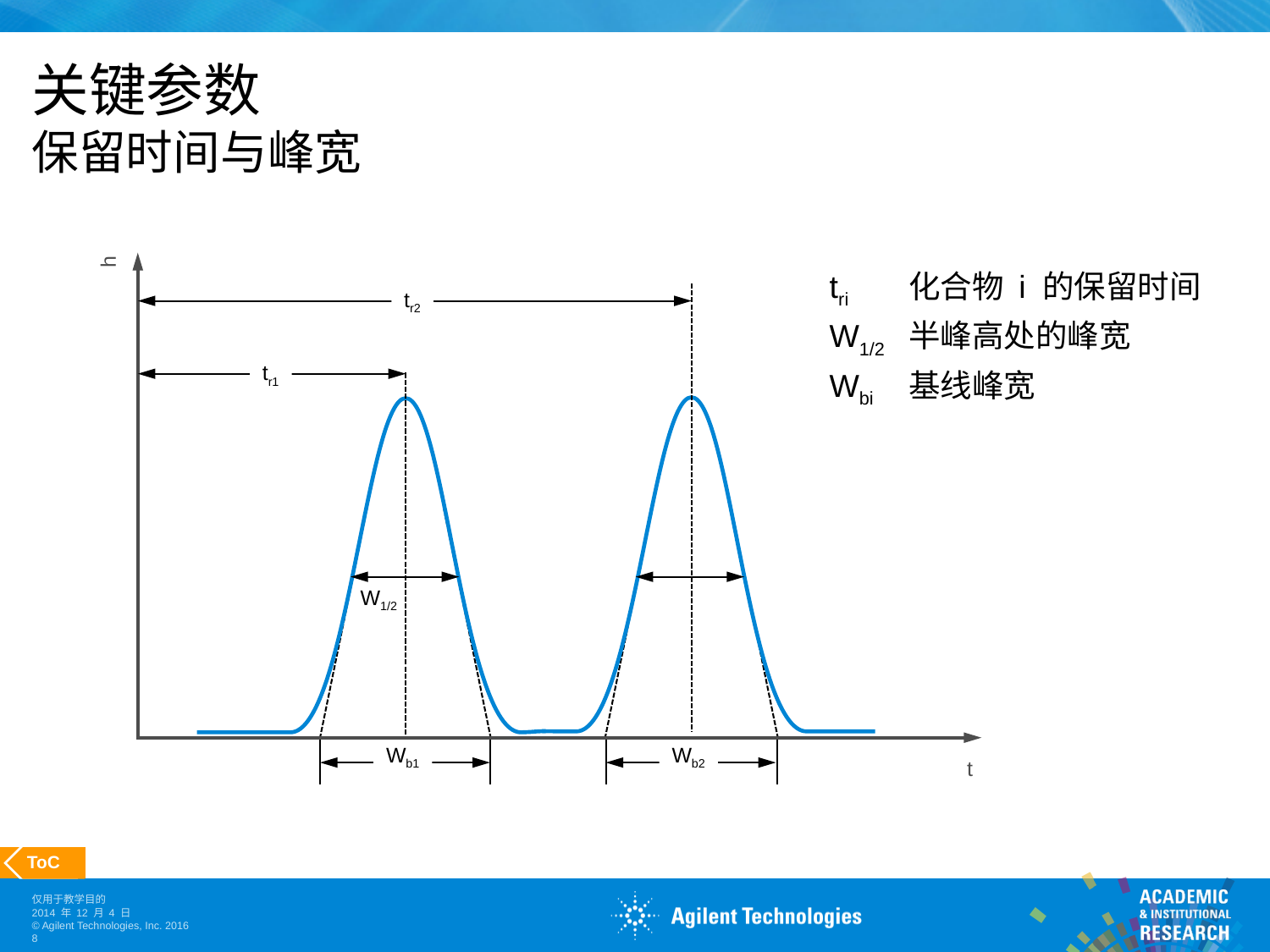

# 关键参数 保留时间与峰宽
h
tri	化合物 i 的保留时间
W1/2	半峰高处的峰宽
Wbi	基线峰宽
tr2
tr1

W1/2
Wb2
Wb1
t
 ToC